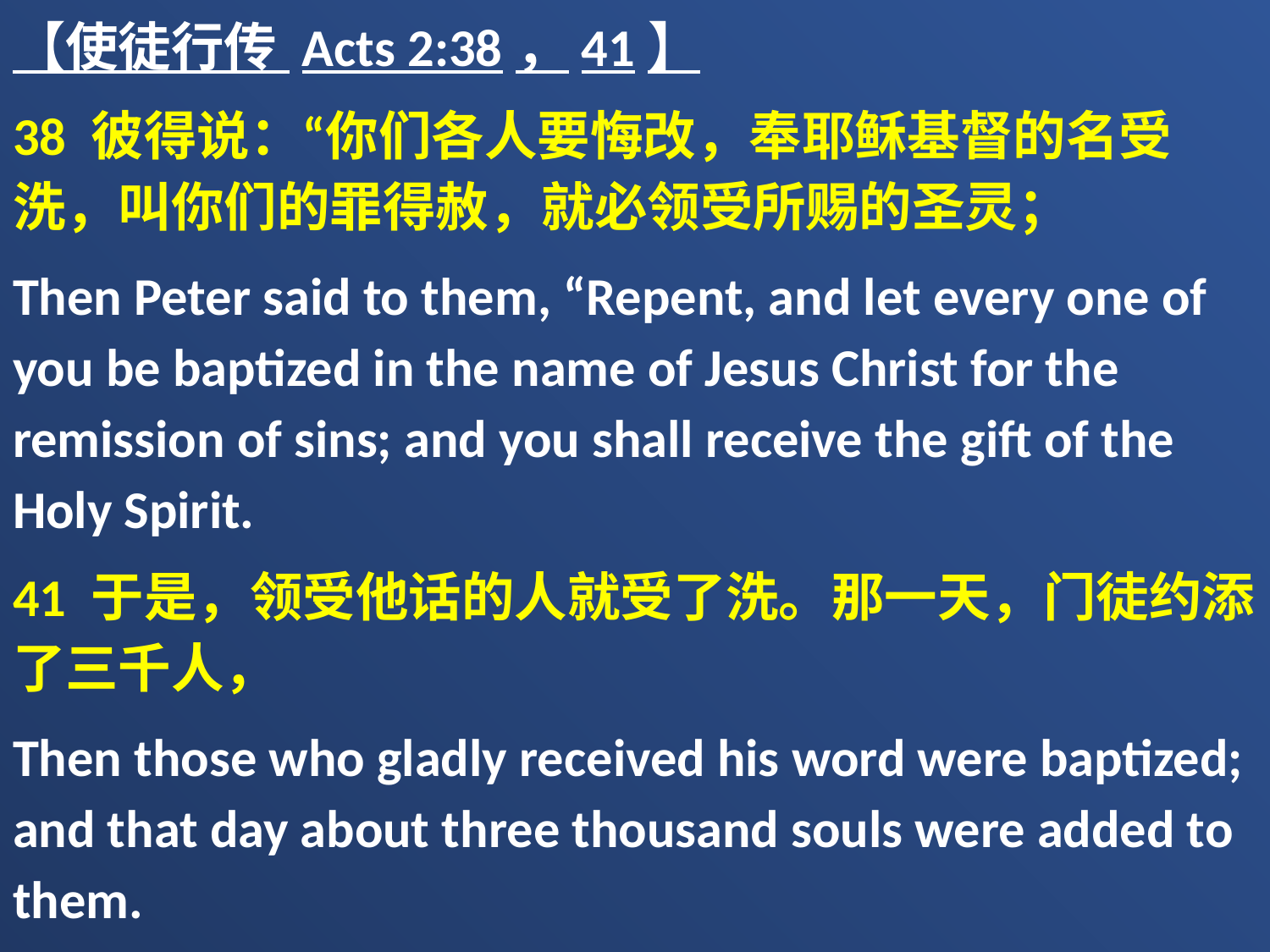

【使徒行传 Acts 2:38，41】
38 彼得说：“你们各人要悔改，奉耶稣基督的名受洗，叫你们的罪得赦，就必领受所赐的圣灵；
Then Peter said to them, “Repent, and let every one of you be baptized in the name of Jesus Christ for the remission of sins; and you shall receive the gift of the Holy Spirit.
41 于是，领受他话的人就受了洗。那一天，门徒约添了三千人，
Then those who gladly received his word were baptized; and that day about three thousand souls were added to them.